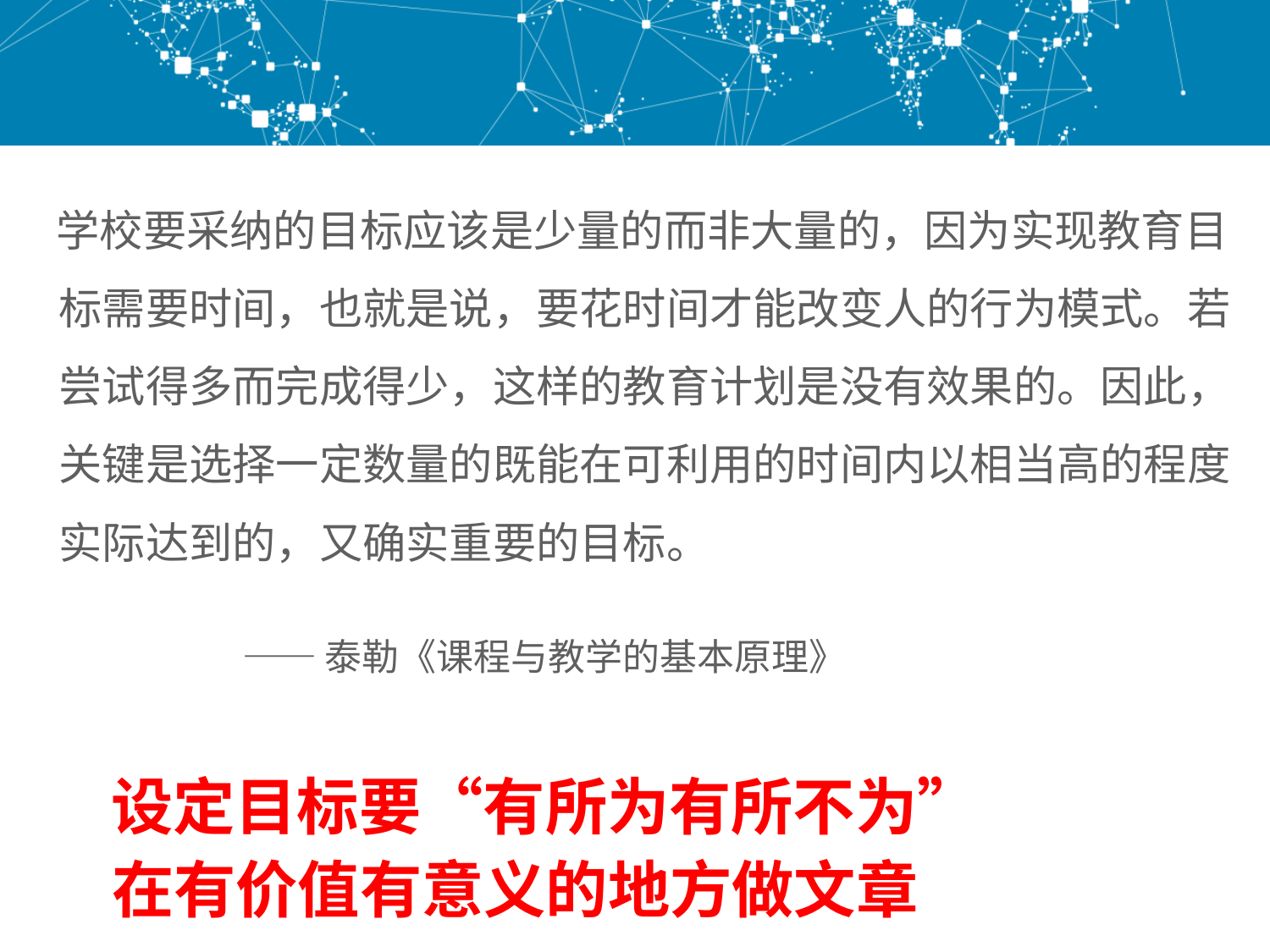

#
  学校要采纳的目标应该是少量的而非大量的，因为实现教育目标需要时间，也就是说，要花时间才能改变人的行为模式。若尝试得多而完成得少，这样的教育计划是没有效果的。因此，关键是选择一定数量的既能在可利用的时间内以相当高的程度实际达到的，又确实重要的目标。

                          ——泰勒《课程与教学的基本原理》

     设定目标要“有所为有所不为”
     在有价值有意义的地方做文章